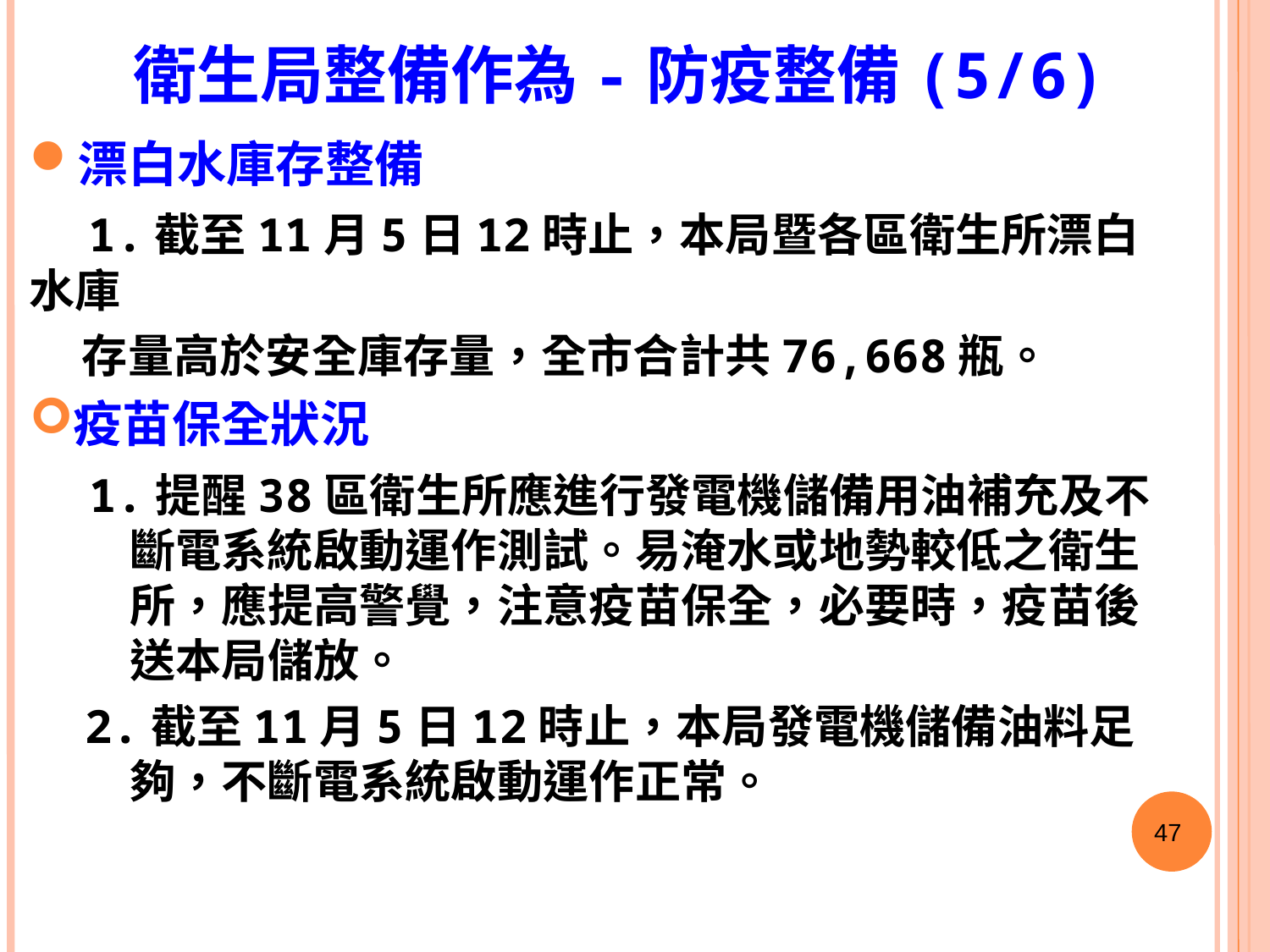

衛生局整備作為-防疫整備(5/6)
漂白水庫存整備
  1.截至11月5日12時止，本局暨各區衛生所漂白水庫
    存量高於安全庫存量，全市合計共76,668瓶。
疫苗保全狀況
  1.提醒38區衛生所應進行發電機儲備用油補充及不斷電系統啟動運作測試。易淹水或地勢較低之衛生所，應提高警覺，注意疫苗保全，必要時，疫苗後送本局儲放。
  2.截至11月5日12時止，本局發電機儲備油料足夠，不斷電系統啟動運作正常。

47